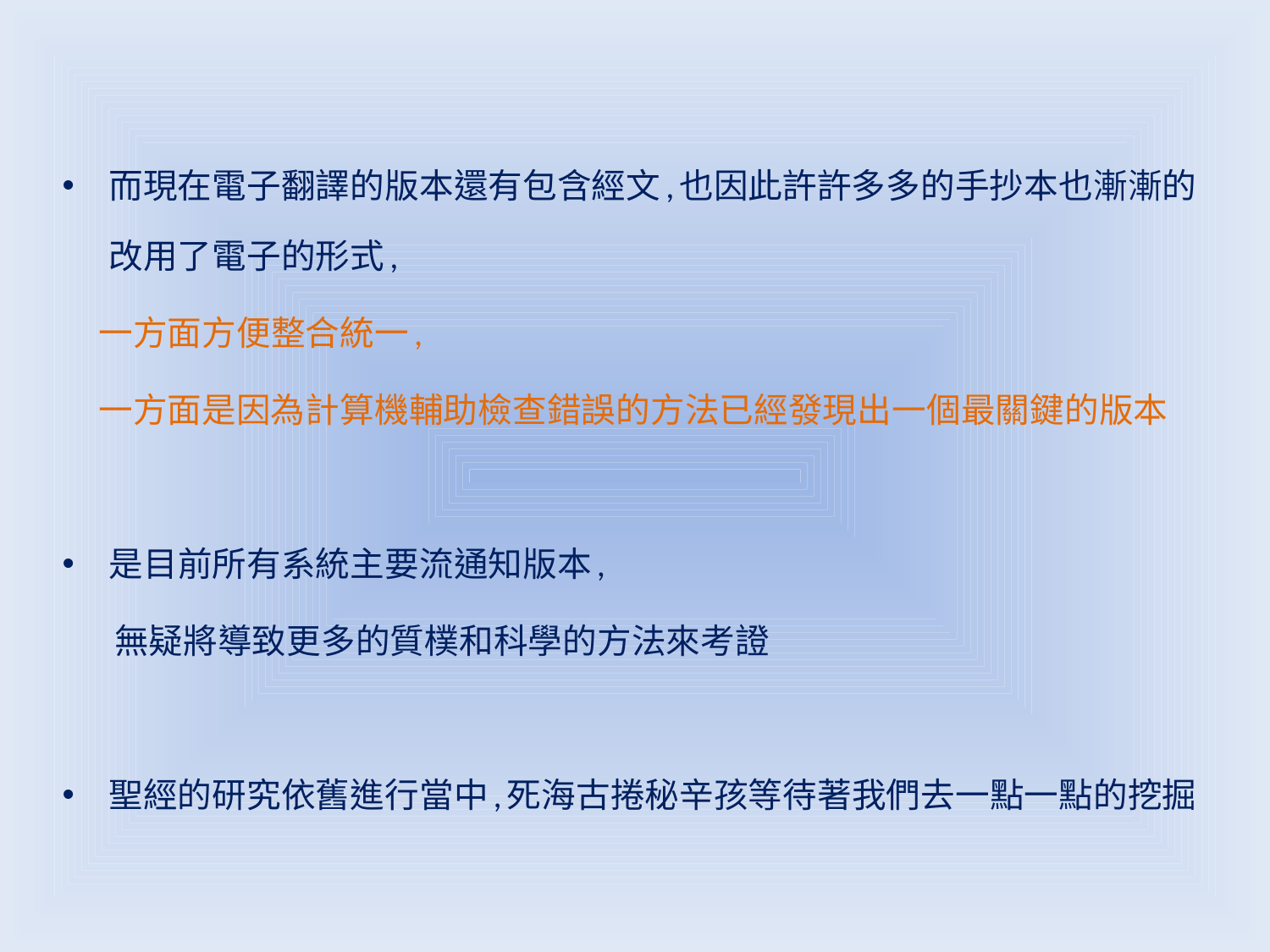

而現在電子翻譯的版本還有包含經文,也因此許許多多的手抄本也漸漸的改用了電子的形式,
    一方面方便整合統一,
    一方面是因為計算機輔助檢查錯誤的方法已經發現出一個最關鍵的版本

是目前所有系統主要流通知版本,
      無疑將導致更多的質樸和科學的方法來考證

聖經的研究依舊進行當中,死海古捲秘辛孩等待著我們去一點一點的挖掘